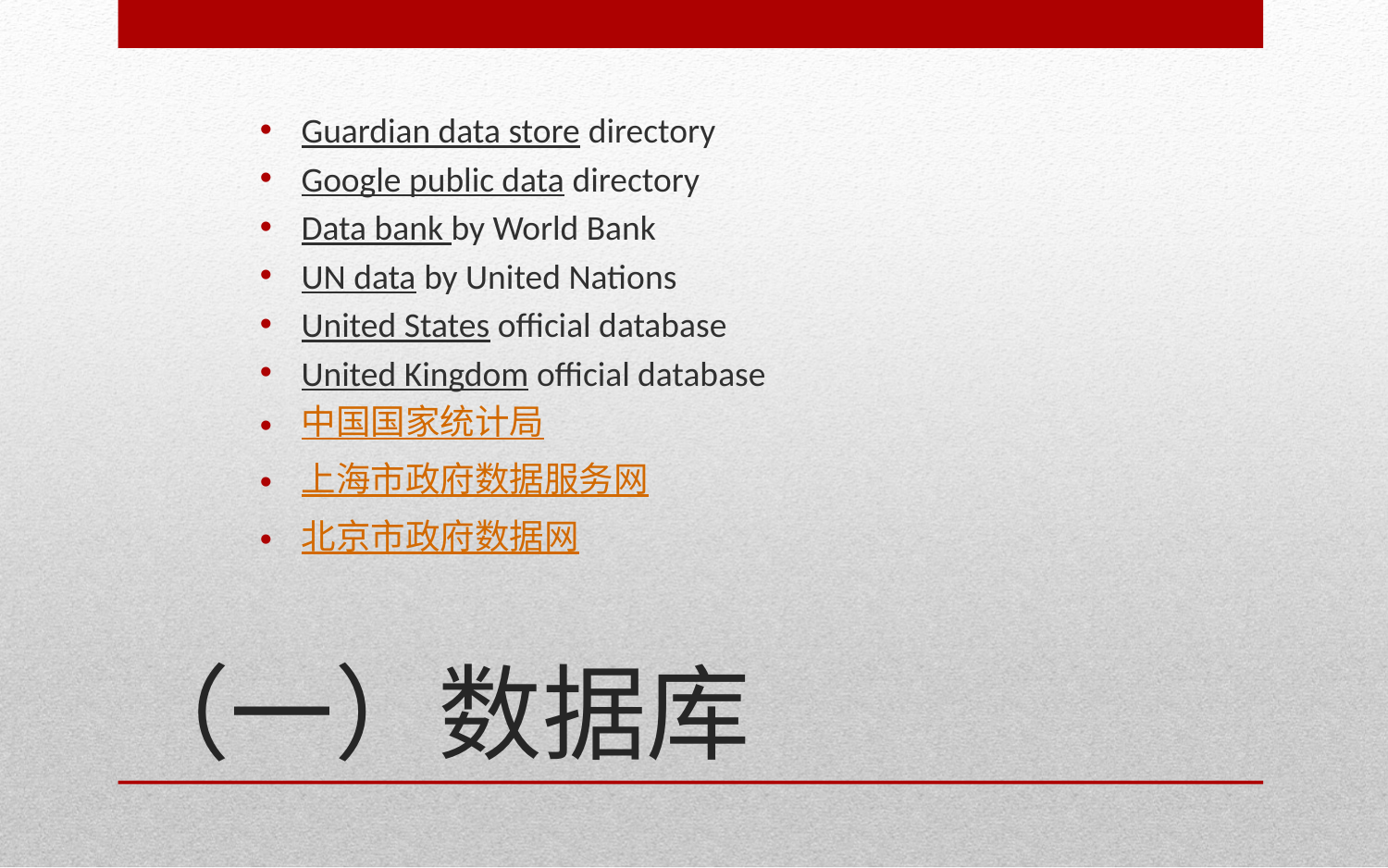

Guardian data store directory
Google public data directory
Data bank by World Bank
UN data by United Nations
United States official database
United Kingdom official database
中国国家统计局
上海市政府数据服务网
北京市政府数据网
# （一）数据库